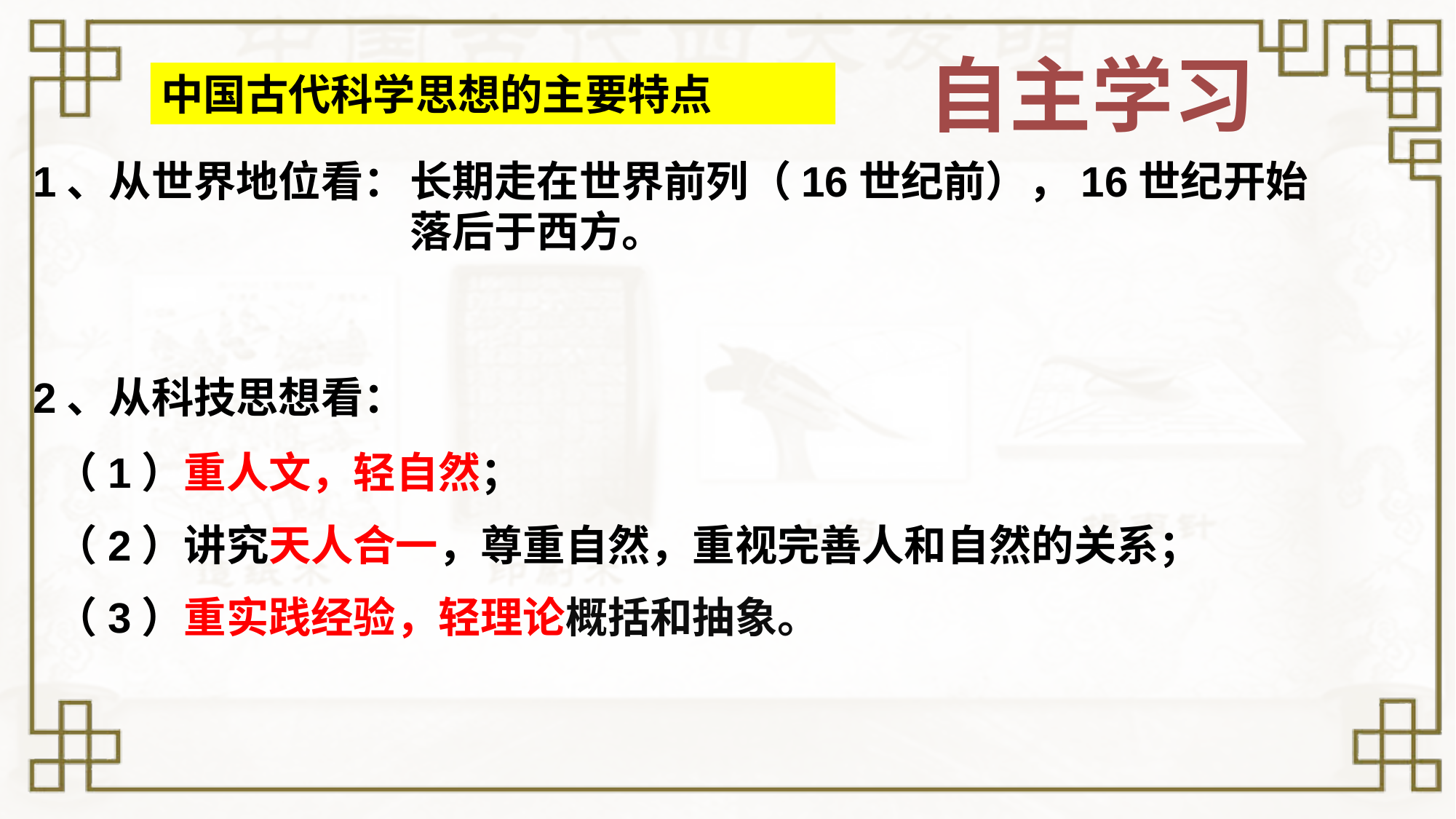

自主学习
中国古代科学思想的主要特点
1、从世界地位看：

2、从科技思想看：
长期走在世界前列（16世纪前），16世纪开始落后于西方。
（1）重人文，轻自然；
（2）讲究天人合一，尊重自然，重视完善人和自然的关系；
（3）重实践经验，轻理论概括和抽象。